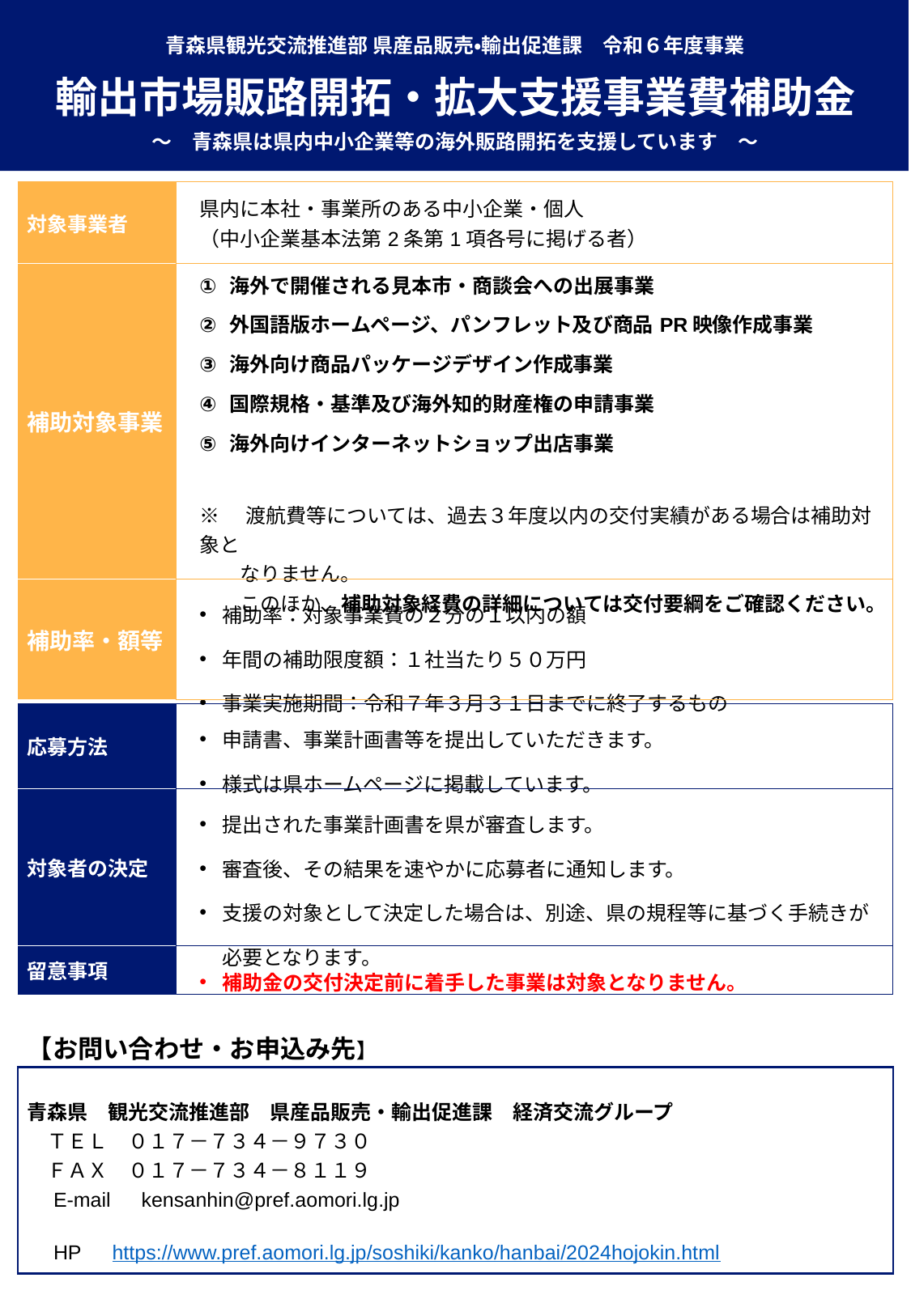

青森県観光交流推進部 県産品販売・輸出促進課　令和６年度事業
輸出市場販路開拓・拡大支援事業費補助金
～　青森県は県内中小企業等の海外販路開拓を支援しています　～
| 対象事業者 | 県内に本社・事業所のある中小企業・個人 （中小企業基本法第2条第1項各号に掲げる者） |
| --- | --- |
| 補助対象事業 | 海外で開催される見本市・商談会への出展事業 外国語版ホームページ、パンフレット及び商品PR映像作成事業 海外向け商品パッケージデザイン作成事業 国際規格・基準及び海外知的財産権の申請事業 海外向けインターネットショップ出店事業 ※　渡航費等については、過去３年度以内の交付実績がある場合は補助対象と　　　 　　なりません。 　　このほか、補助対象経費の詳細については交付要綱をご確認ください。 |
| 補助率・額等 | 補助率：対象事業費の２分の１以内の額 年間の補助限度額：１社当たり５０万円　 事業実施期間：令和７年３月３１日までに終了するもの |
| 応募方法 | 申請書、事業計画書等を提出していただきます。 様式は県ホームページに掲載しています。 |
| --- | --- |
| 対象者の決定 | 提出された事業計画書を県が審査します。 審査後、その結果を速やかに応募者に通知します。 支援の対象として決定した場合は、別途、県の規程等に基づく手続きが必要となります。 |
| 留意事項 | 補助金の交付決定前に着手した事業は対象となりません。 |
| 【お問い合わせ・お申込み先】 |  |
| 青森県　観光交流推進部　県産品販売・輸出促進課　経済交流グループ 　ＴＥＬ　０１７－７３４－９７３０ 　ＦＡＸ　０１７－７３４－８１１９ 　E-mail　kensanhin@pref.aomori.lg.jp 　HP　https://www.pref.aomori.lg.jp/soshiki/kanko/hanbai/2024hojokin.html |  |